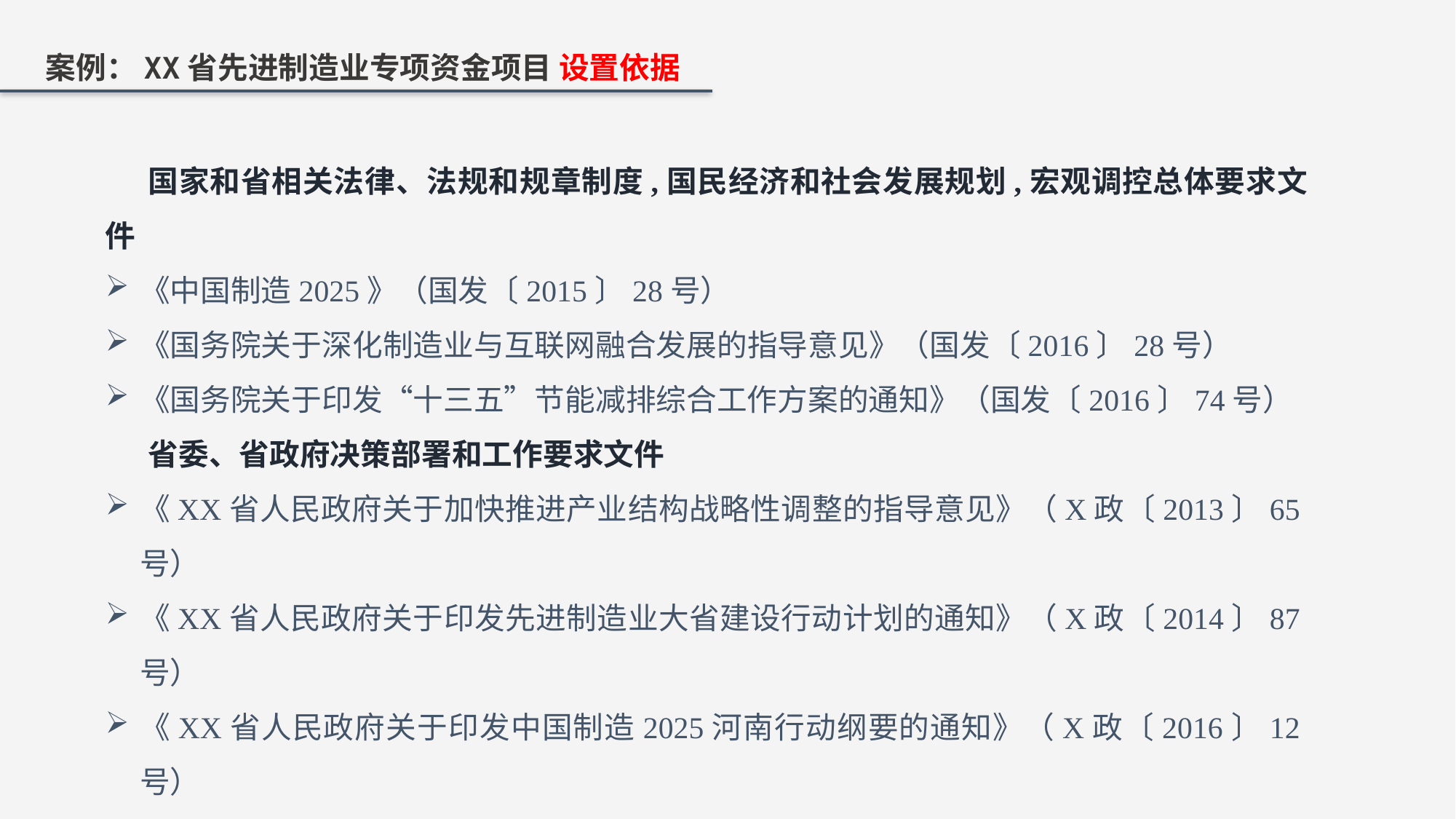

案例：XX省先进制造业专项资金项目 设置依据
国家和省相关法律、法规和规章制度,国民经济和社会发展规划,宏观调控总体要求文件
《中国制造2025》（国发〔2015〕28号）
《国务院关于深化制造业与互联网融合发展的指导意见》（国发〔2016〕28号）
《国务院关于印发“十三五”节能减排综合工作方案的通知》（国发〔2016〕74号）
省委、省政府决策部署和工作要求文件
《XX省人民政府关于加快推进产业结构战略性调整的指导意见》（X政〔2013〕65号）
《XX省人民政府关于印发先进制造业大省建设行动计划的通知》（X政〔2014〕87号）
《XX省人民政府关于印发中国制造2025河南行动纲要的通知》（X政〔2016〕12号）
《中共XX省委 XX省人民政府印发<关于打好转型发展攻坚战的实施方案>的通知》